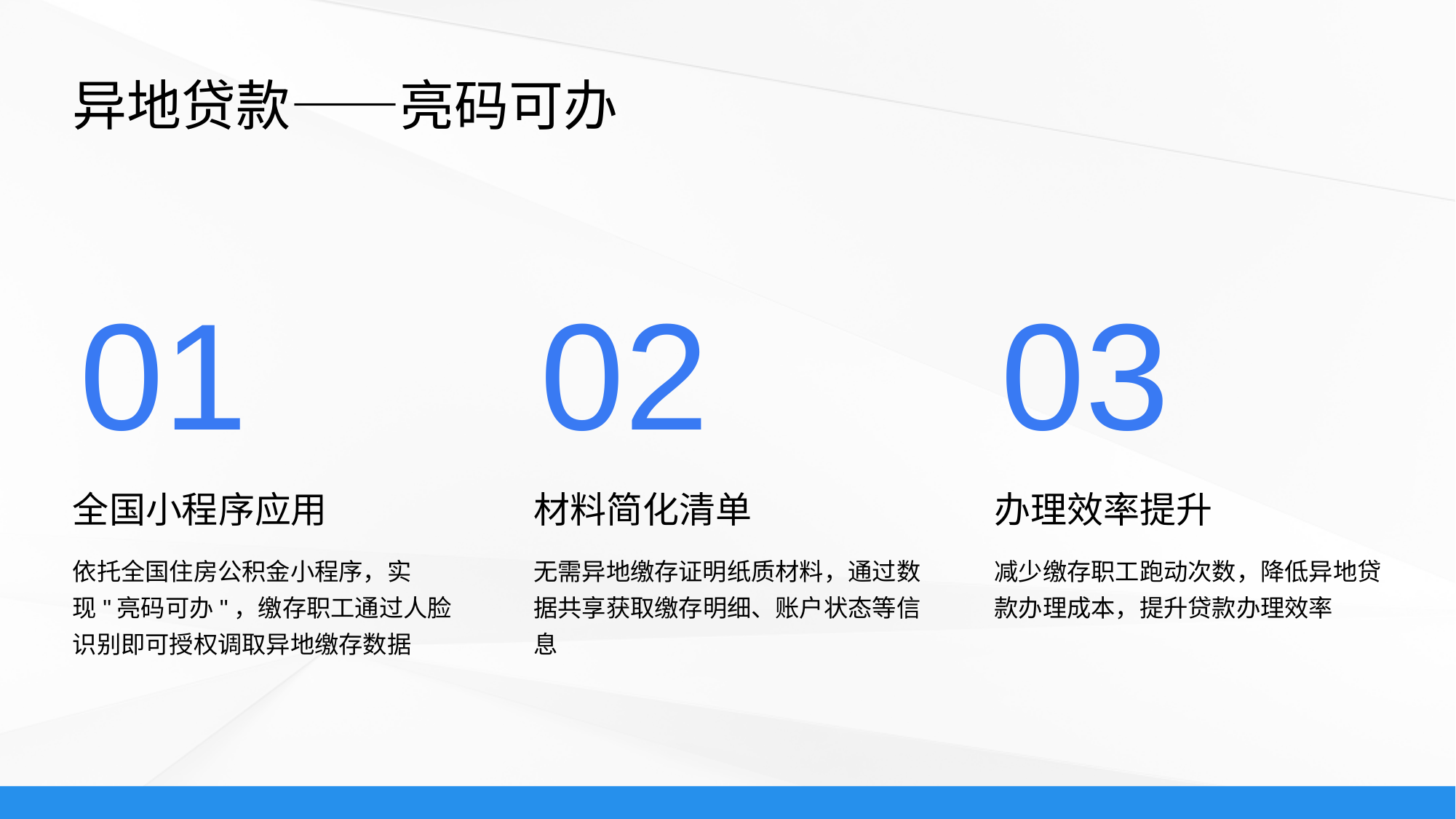

异地贷款——亮码可办
01
02
03
全国小程序应用
材料简化清单
办理效率提升
依托全国住房公积金小程序，实现"亮码可办"，缴存职工通过人脸识别即可授权调取异地缴存数据
无需异地缴存证明纸质材料，通过数据共享获取缴存明细、账户状态等信息
减少缴存职工跑动次数，降低异地贷款办理成本，提升贷款办理效率